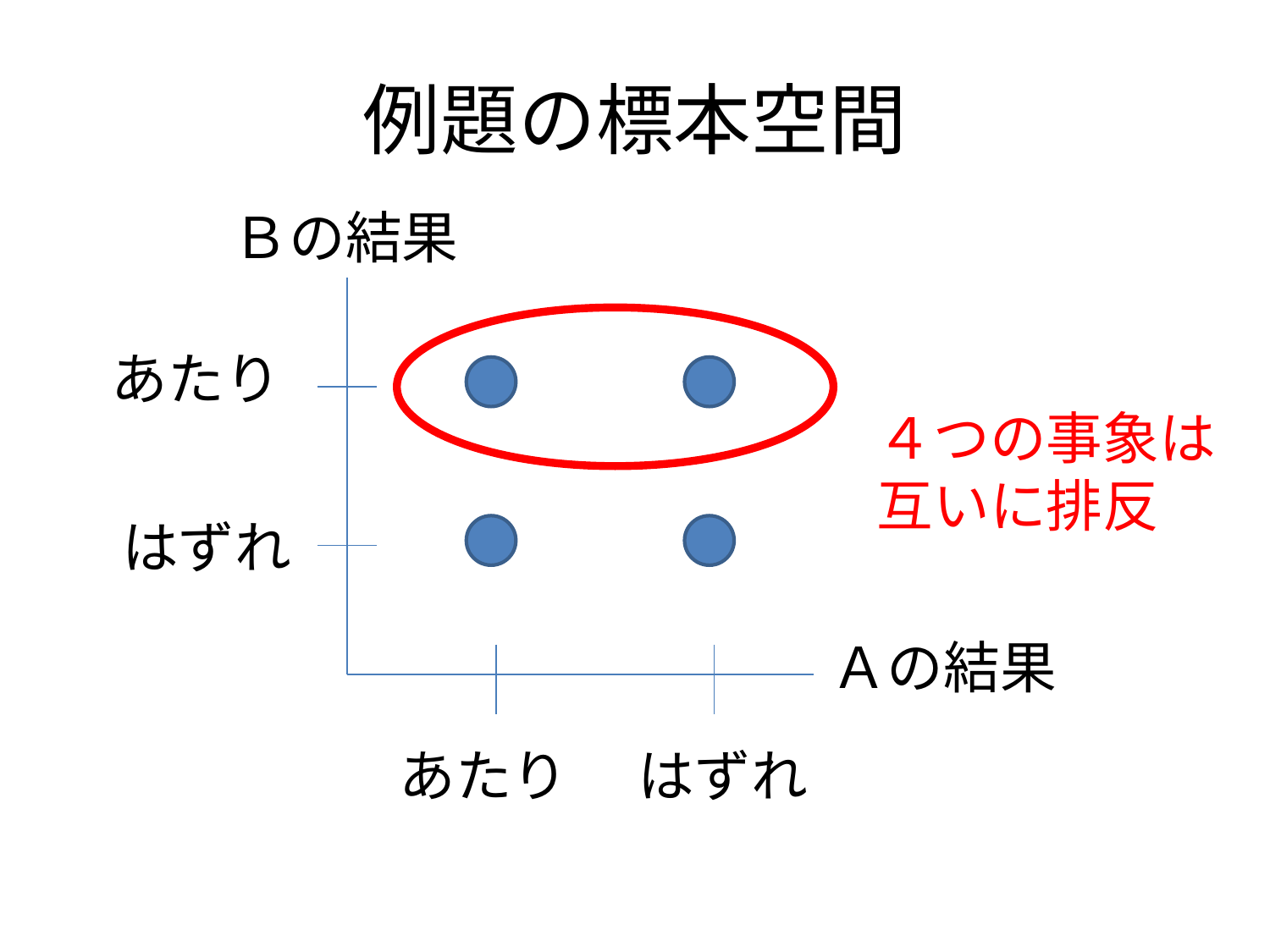

# 例題の標本空間
Ｂの結果

あたり

４つの事象は
互いに排反
はずれ

Ａの結果
あたり
はずれ